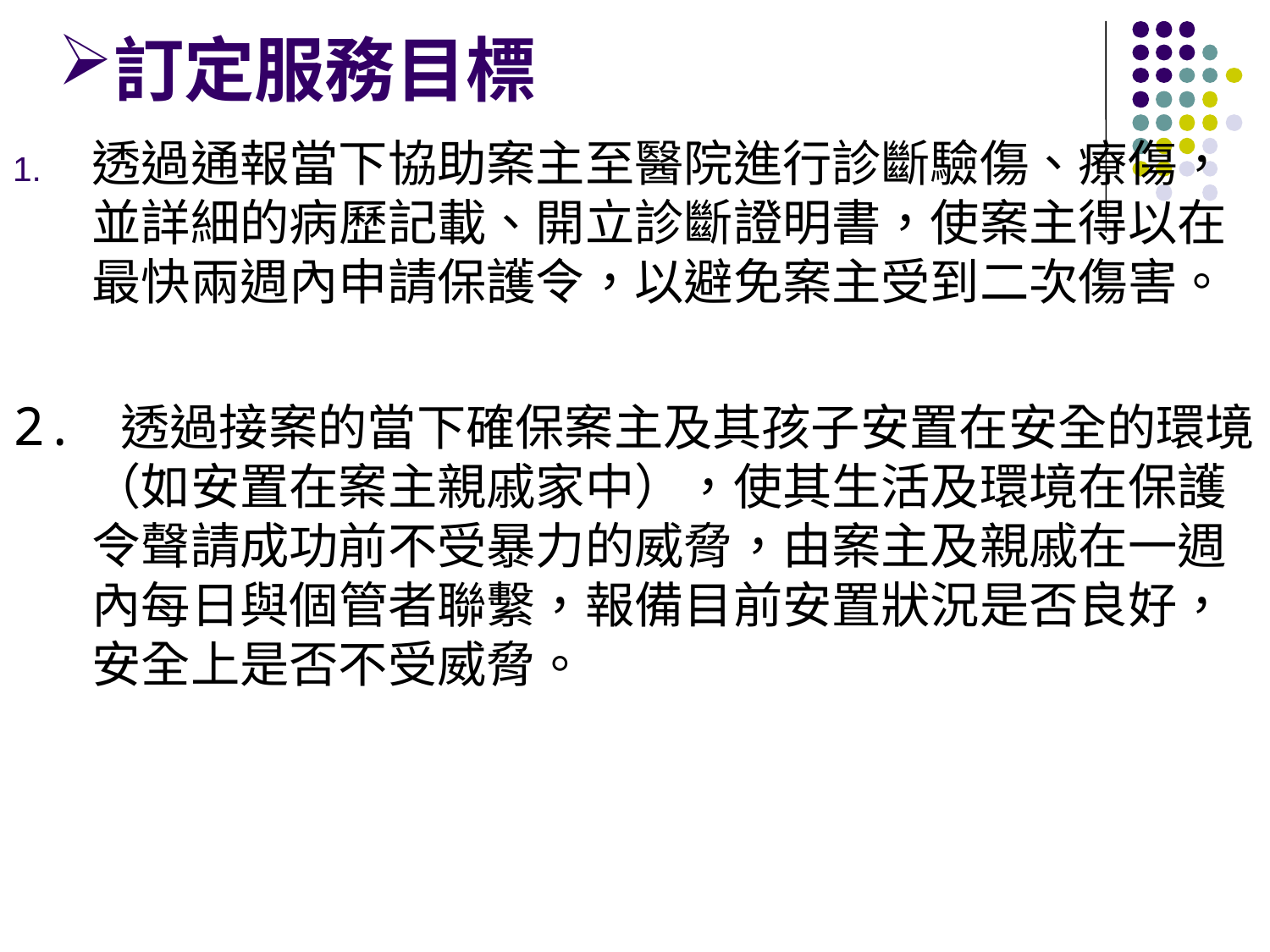

# 訂定服務目標
透過通報當下協助案主至醫院進行診斷驗傷、療傷，並詳細的病歷記載、開立診斷證明書，使案主得以在最快兩週內申請保護令，以避免案主受到二次傷害。

2. 透過接案的當下確保案主及其孩子安置在安全的環境（如安置在案主親戚家中），使其生活及環境在保護令聲請成功前不受暴力的威脅，由案主及親戚在一週內每日與個管者聯繫，報備目前安置狀況是否良好，安全上是否不受威脅。